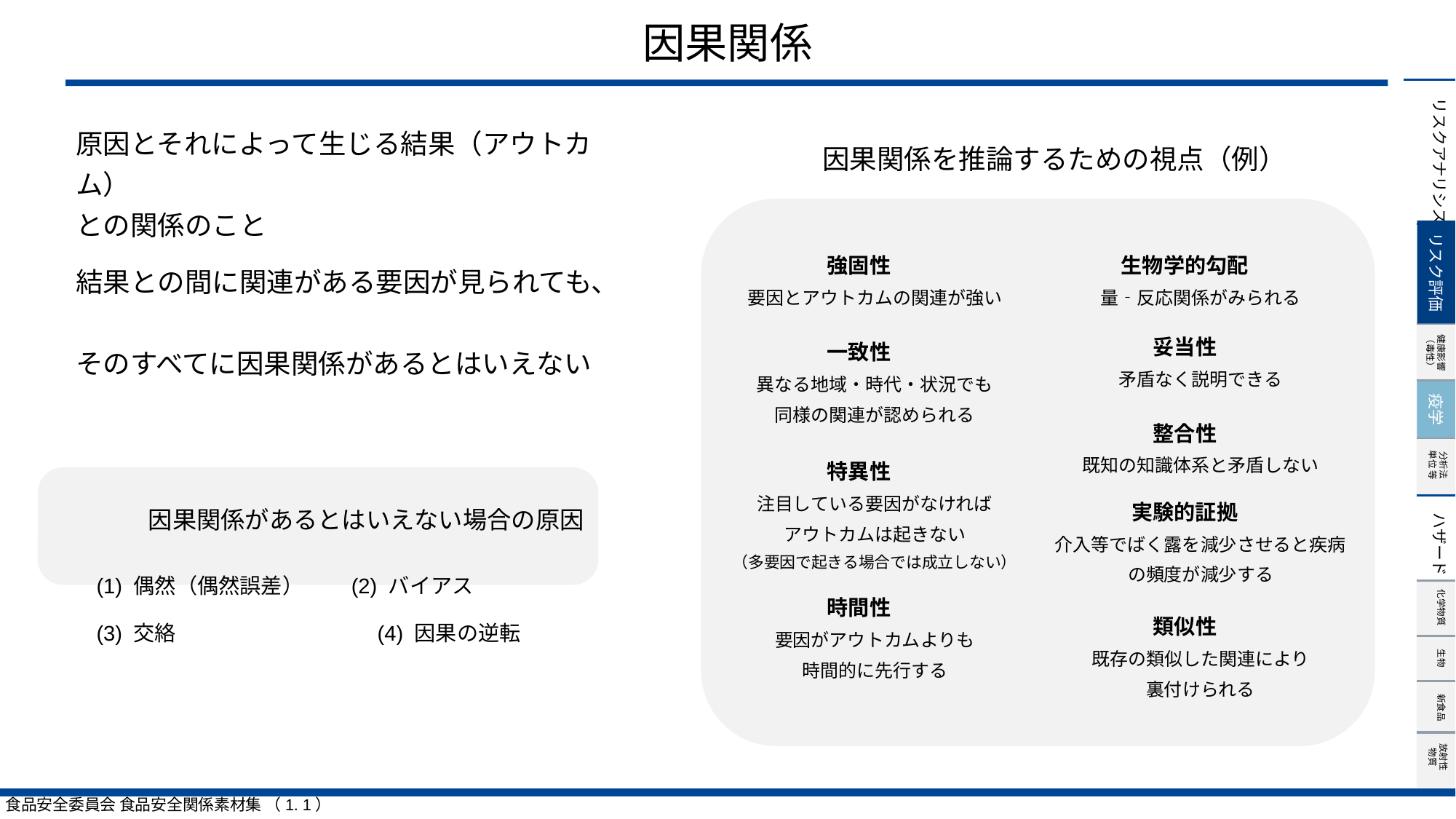

# 因果関係
原因とそれによって生じる結果（アウトカム）
との関係のこと
結果との間に関連がある要因が見られても、
そのすべてに因果関係があるとはいえない

　　　因果関係があるとはいえない場合の原因

(1) 偶然（偶然誤差）　　(2) バイアス
(3) 交絡　　　　　　　　　 (4) 因果の逆転

因果関係を推論するための視点（例）

リスク評価
強固性
要因とアウトカムの関連が強い

一致性
異なる地域・時代・状況でも
同様の関連が認められる

特異性
注目している要因がなければ
アウトカムは起きない
（多要因で起きる場合では成立しない）

時間性
要因がアウトカムよりも
時間的に先行する
生物学的勾配
量‐反応関係がみられる

妥当性
矛盾なく説明できる

整合性
既知の知識体系と矛盾しない

実験的証拠
介入等でばく露を減少させると疾病の頻度が減少する

類似性
既存の類似した関連により
裏付けられる
疫学